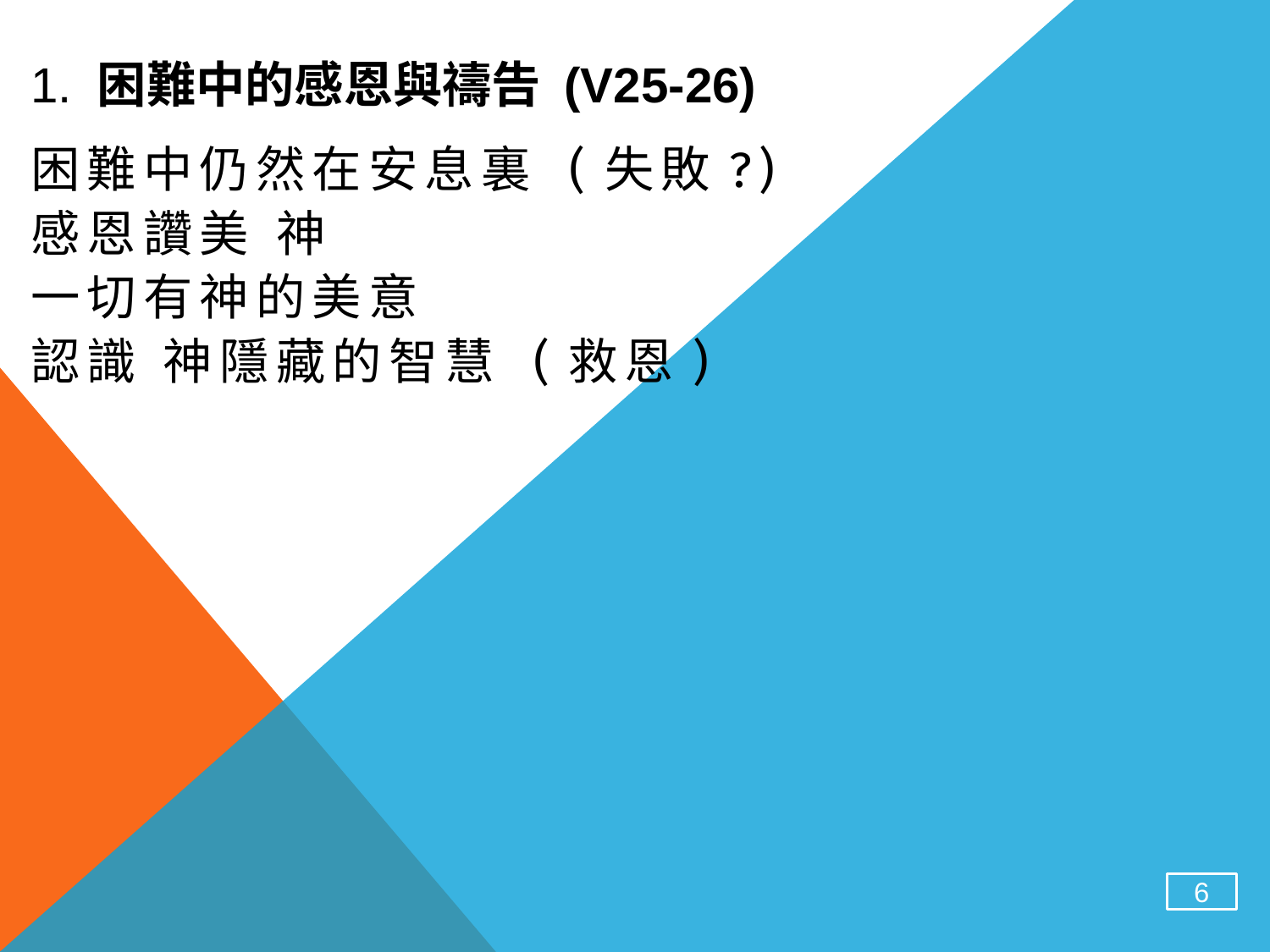

# 1. 困難中的感恩與禱告 (v25-26)
困難中仍然在安息裏 (失敗?)
感恩讚美 神
一切有神的美意
認識 神隱藏的智慧 (救恩)
6